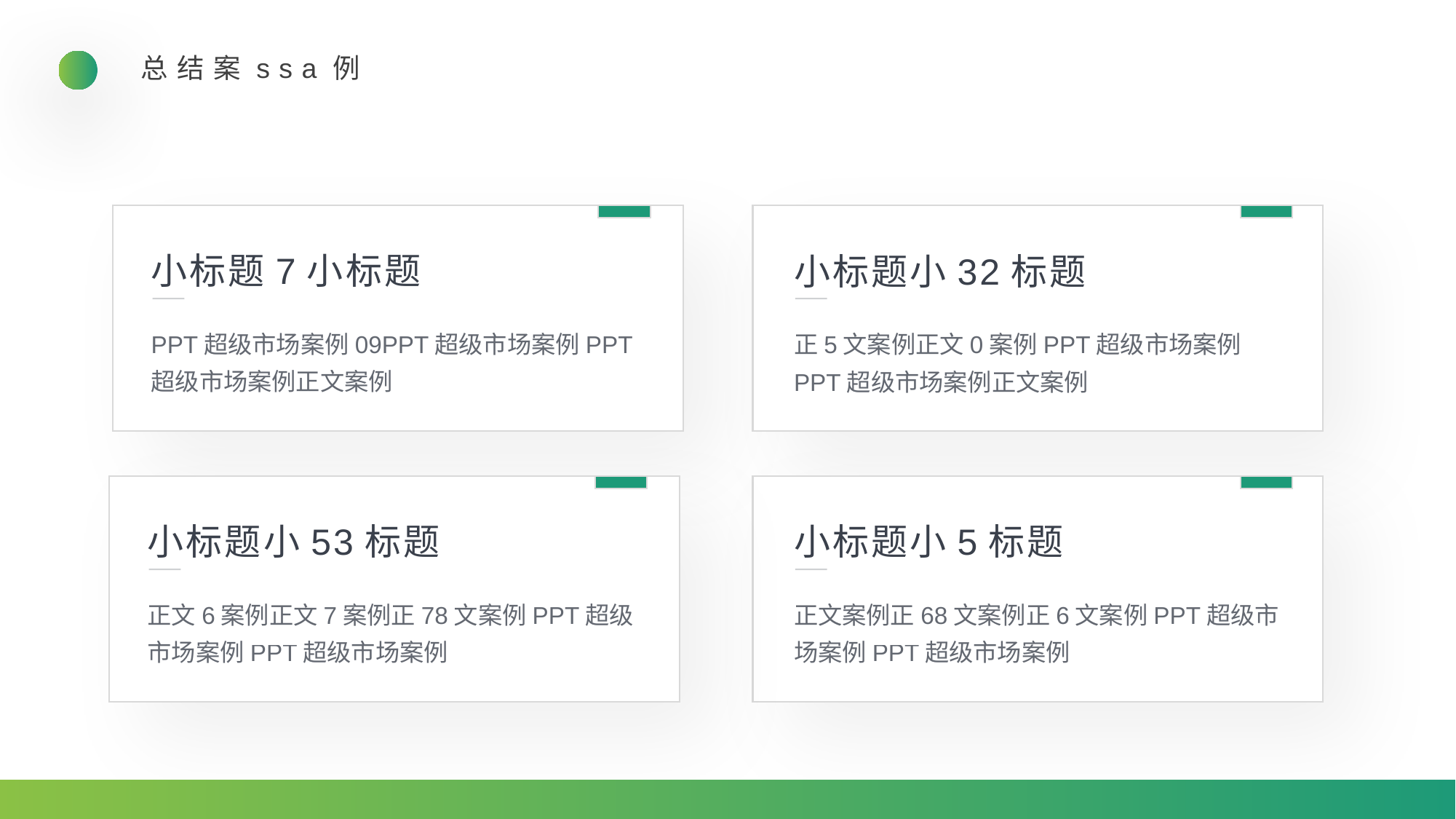

总结案ssa例

小标题7小标题
小标题小32标题
PPT超级市场案例09PPT超级市场案例PPT超级市场案例正文案例
正5文案例正文0案例PPT超级市场案例PPT超级市场案例正文案例

小标题小53标题
小标题小5标题
正文6案例正文7案例正78文案例PPT超级市场案例PPT超级市场案例
正文案例正68文案例正6文案例PPT超级市场案例PPT超级市场案例